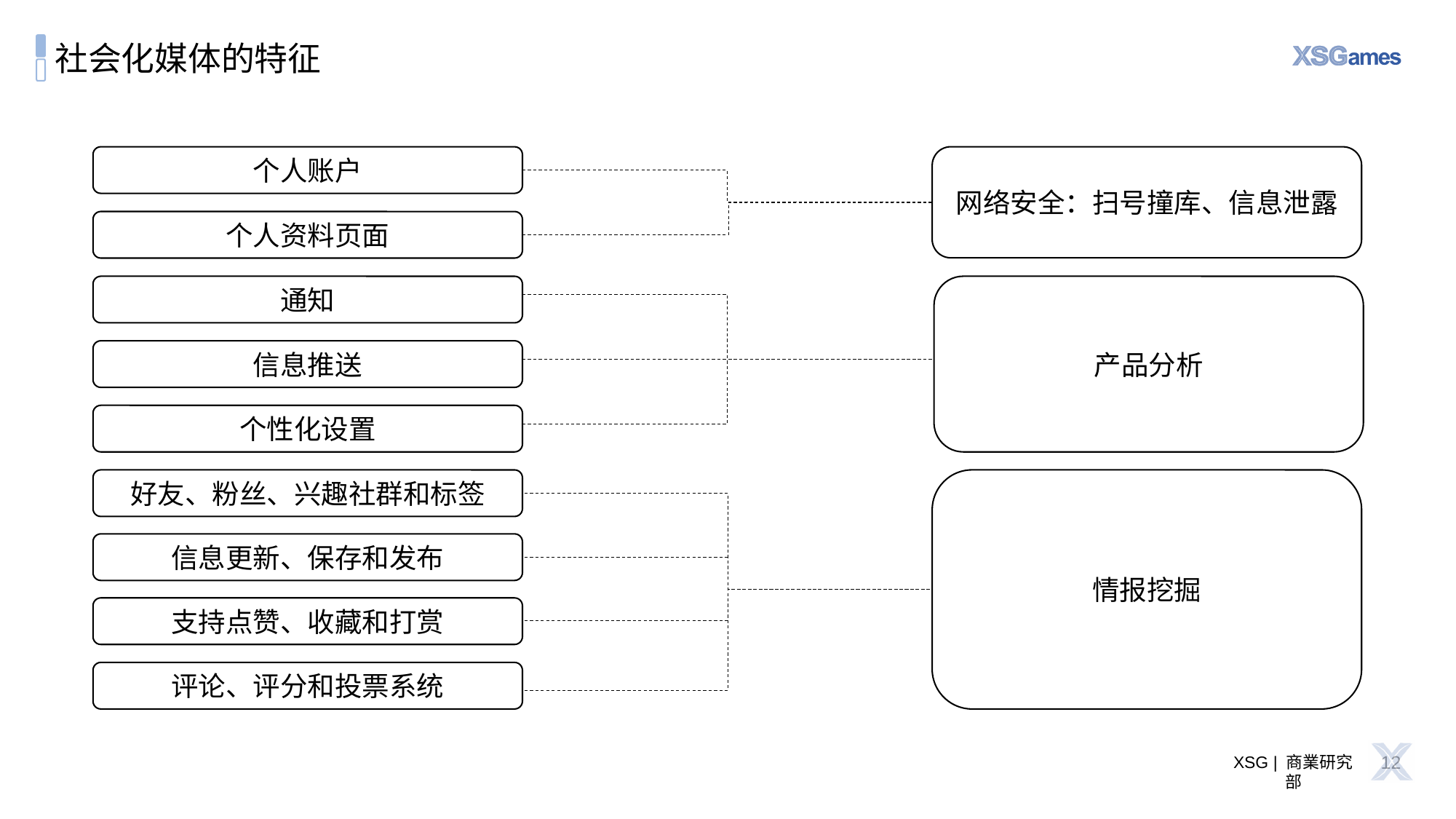

# 社会化媒体的特征
个人账户
网络安全：扫号撞库、信息泄露
个人资料页面
通知
产品分析
信息推送
个性化设置
好友、粉丝、兴趣社群和标签
情报挖掘
信息更新、保存和发布
支持点赞、收藏和打赏
评论、评分和投票系统
12